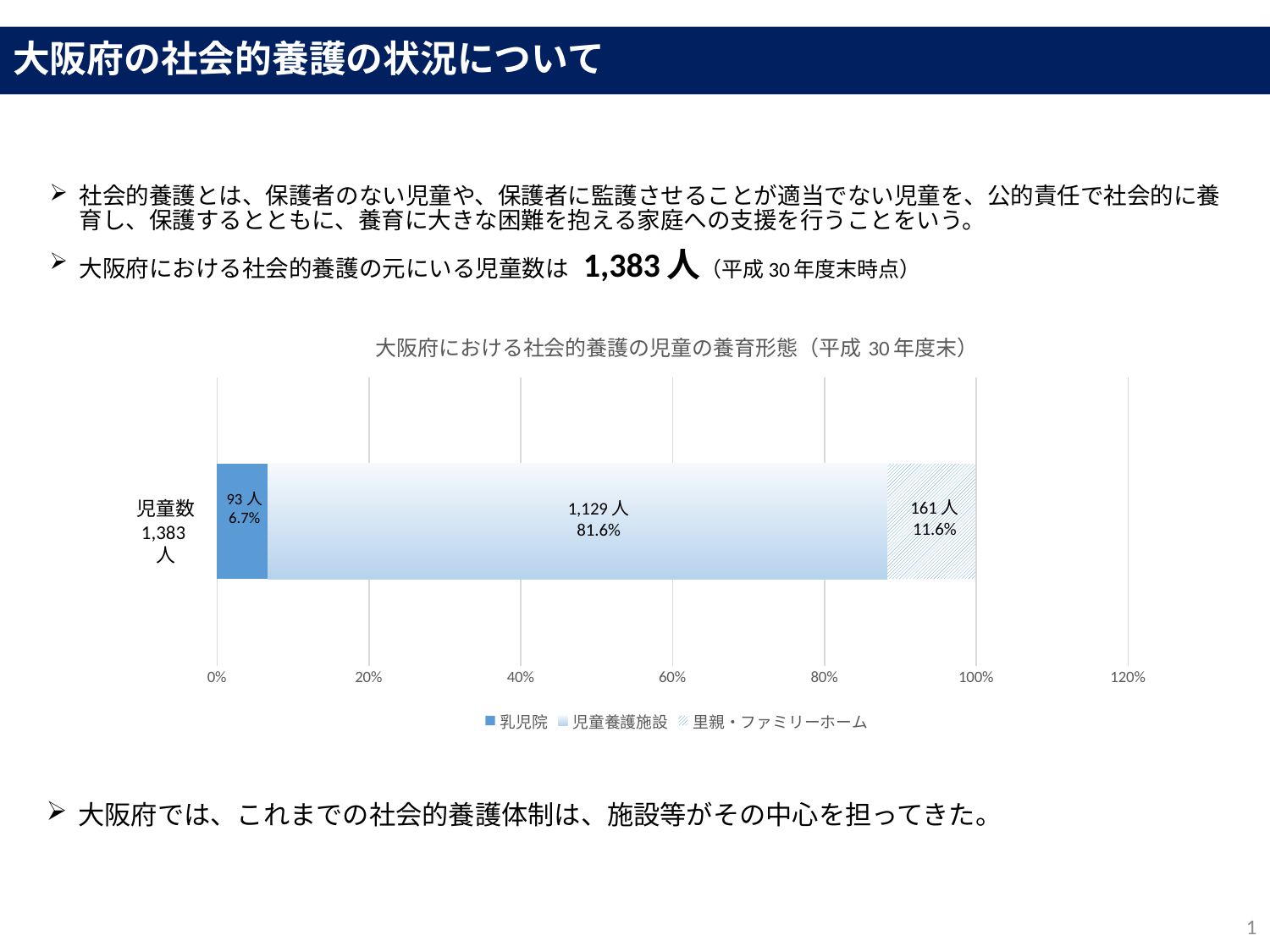

# 大阪府の社会的養護の状況について
社会的養護とは、保護者のない児童や、保護者に監護させることが適当でない児童を、公的責任で社会的に養育し、保護するとともに、養育に大きな困難を抱える家庭への支援を行うことをいう。
大阪府における社会的養護の元にいる児童数は  1,383人（平成30年度末時点）

### Chart: 大阪府における社会的養護の児童の養育形態（平成30年度末）

| Category | 乳児院 | 児童養護施設 | 里親・ファミリーホーム |
|---|---|---|---|
93人
6.7%
児童数
1,383人
161人
11.6%
1,129人
81.6%
大阪府では、これまでの社会的養護体制は、施設等がその中心を担ってきた。
1